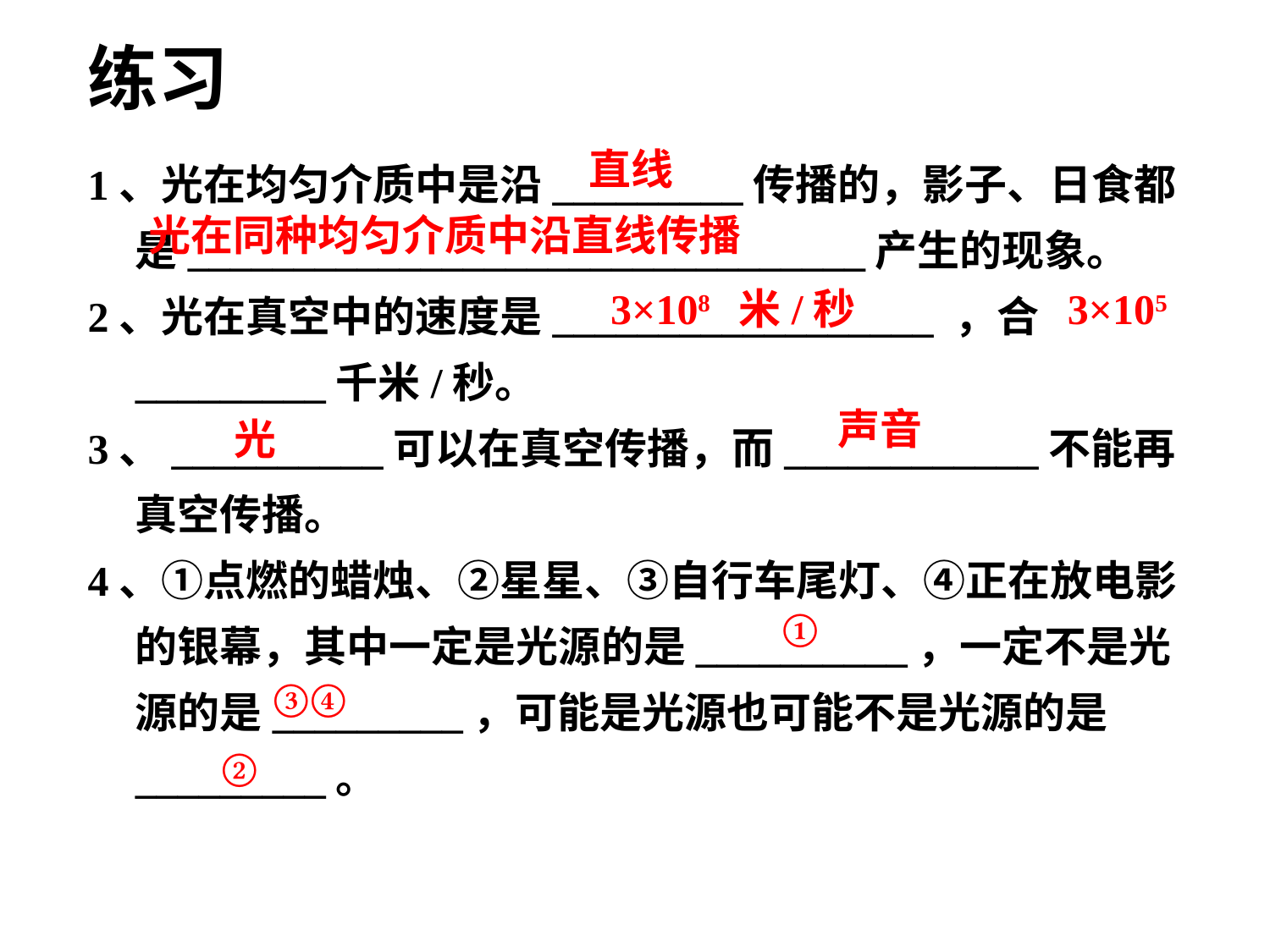

# 练习
1、光在均匀介质中是沿_________传播的，影子、日食都是________________________________产生的现象。
2、光在真空中的速度是__________________ ，合_________千米/秒。
3、__________可以在真空传播，而____________不能再真空传播。
4、①点燃的蜡烛、②星星、③自行车尾灯、④正在放电影的银幕，其中一定是光源的是__________，一定不是光源的是_________，可能是光源也可能不是光源的是_________。
直线
光在同种均匀介质中沿直线传播
3×108   米/秒
3×105
声音
光
①
③④
②